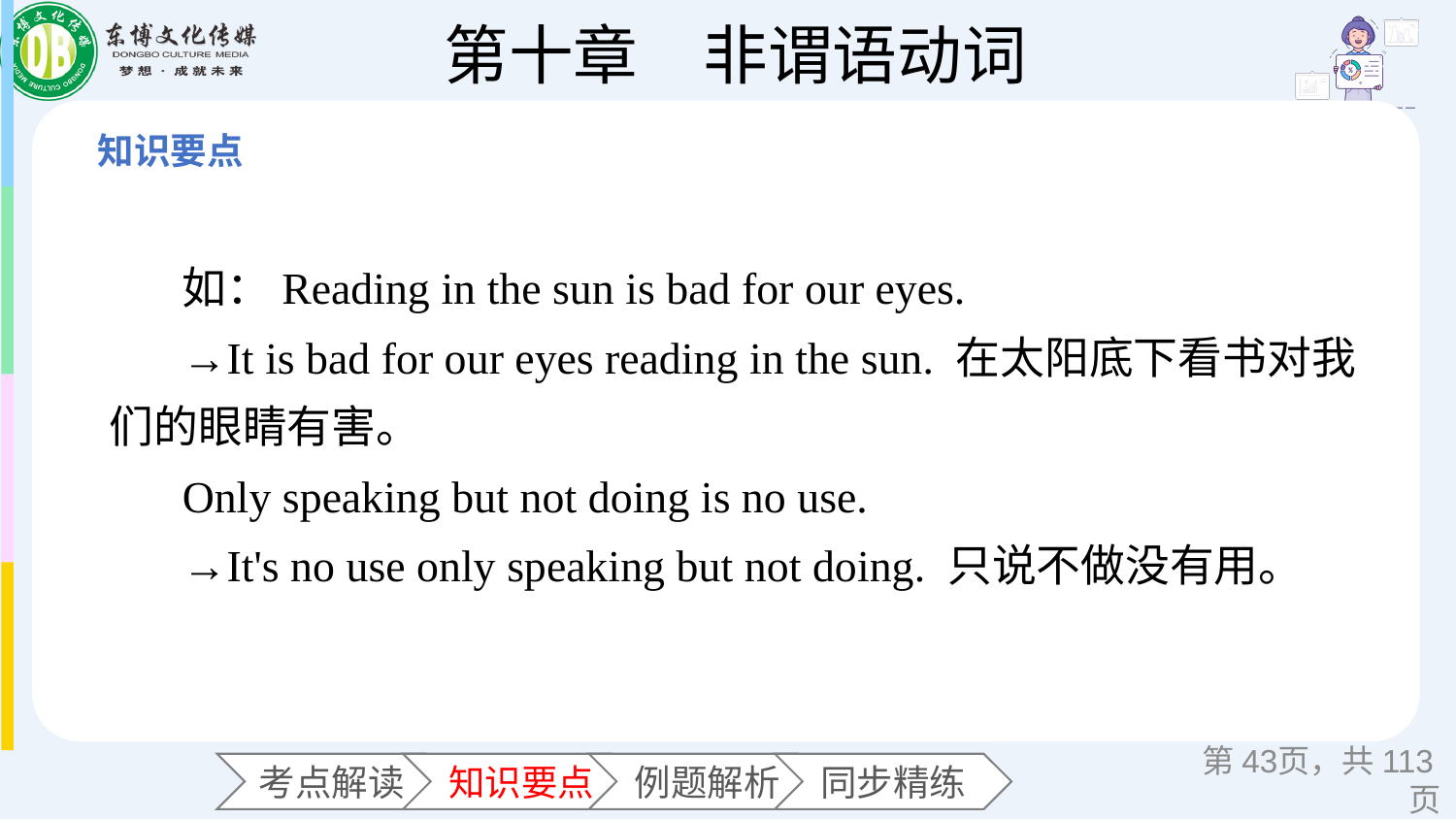

如：Reading in the sun is bad for our eyes.
→It is bad for our eyes reading in the sun. 在太阳底下看书对我们的眼睛有害。
Only speaking but not doing is no use.
→It's no use only speaking but not doing. 只说不做没有用。
第43页，共113页